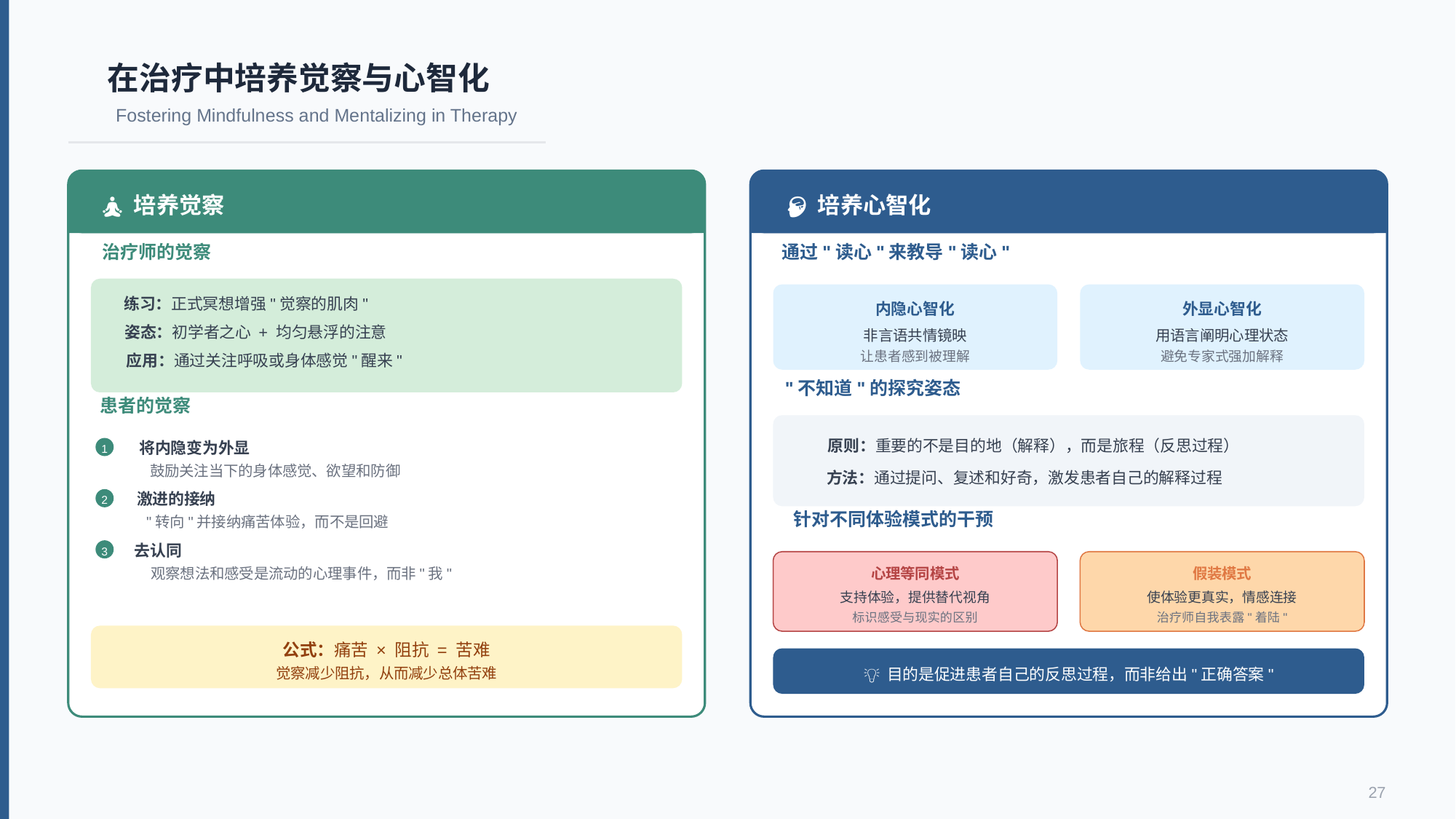

在治疗中培养觉察与心智化
Fostering Mindfulness and Mentalizing in Therapy

🧘 培养觉察

治疗师的觉察

练习：正式冥想增强"觉察的肌肉"
姿态：初学者之心 + 均匀悬浮的注意
应用：通过关注呼吸或身体感觉"醒来"
患者的觉察

将内隐变为外显
1
鼓励关注当下的身体感觉、欲望和防御

激进的接纳
2
"转向"并接纳痛苦体验，而不是回避

去认同
3
观察想法和感受是流动的心理事件，而非"我"

公式：痛苦 × 阻抗 = 苦难
觉察减少阻抗，从而减少总体苦难

🧠 培养心智化

通过"读心"来教导"读心"

内隐心智化
外显心智化
非言语共情镜映
用语言阐明心理状态
让患者感到被理解
避免专家式强加解释
"不知道"的探究姿态

原则：重要的不是目的地（解释），而是旅程（反思过程）
方法：通过提问、复述和好奇，激发患者自己的解释过程
针对不同体验模式的干预

心理等同模式
假装模式
支持体验，提供替代视角
使体验更真实，情感连接
标识感受与现实的区别
治疗师自我表露"着陆"

💡 目的是促进患者自己的反思过程，而非给出"正确答案"
27